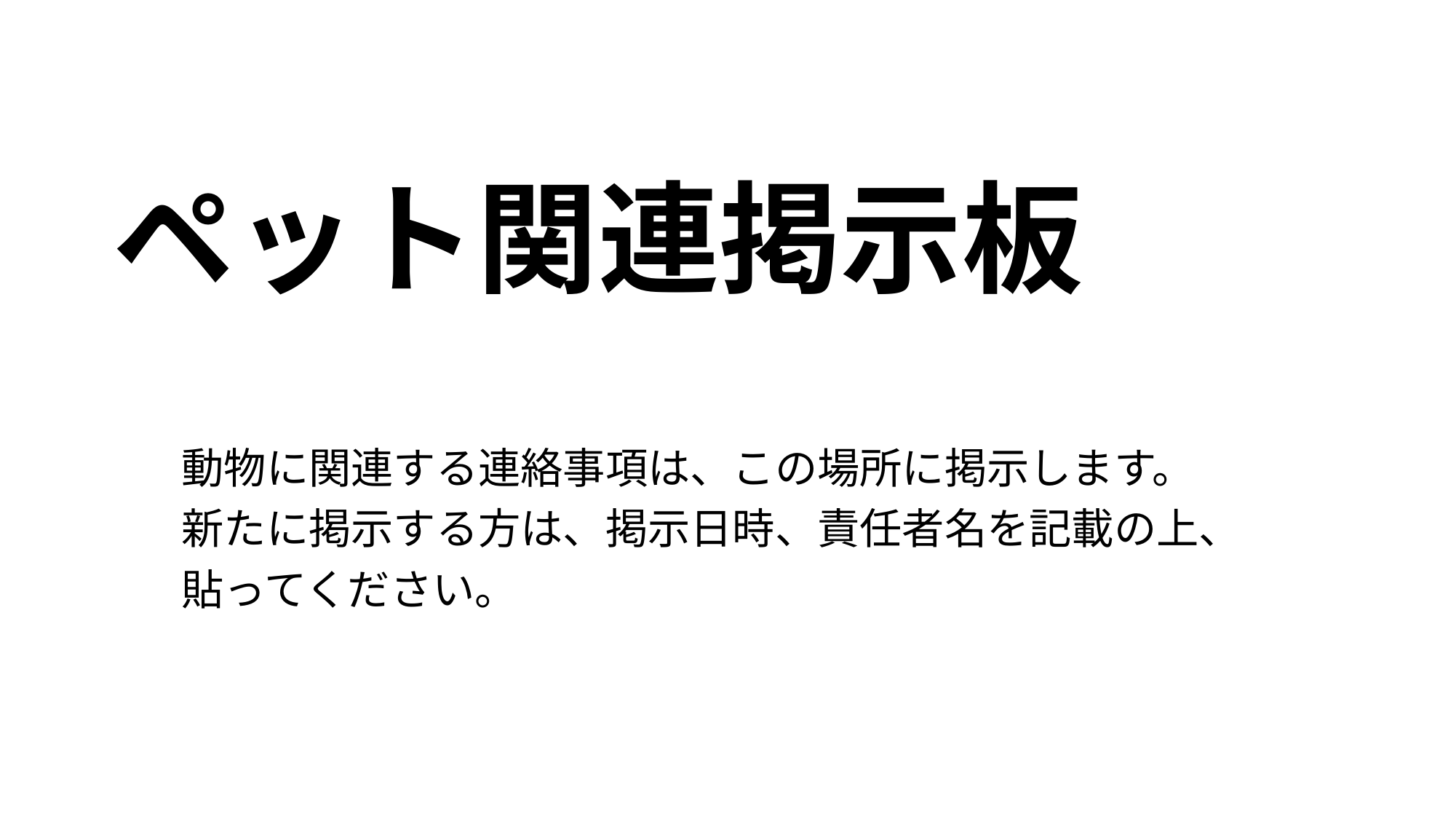

# ペット関連掲示板

　動物に関連する連絡事項は、この場所に掲示します。
　新たに掲示する方は、掲示日時、責任者名を記載の上、
　貼ってください。